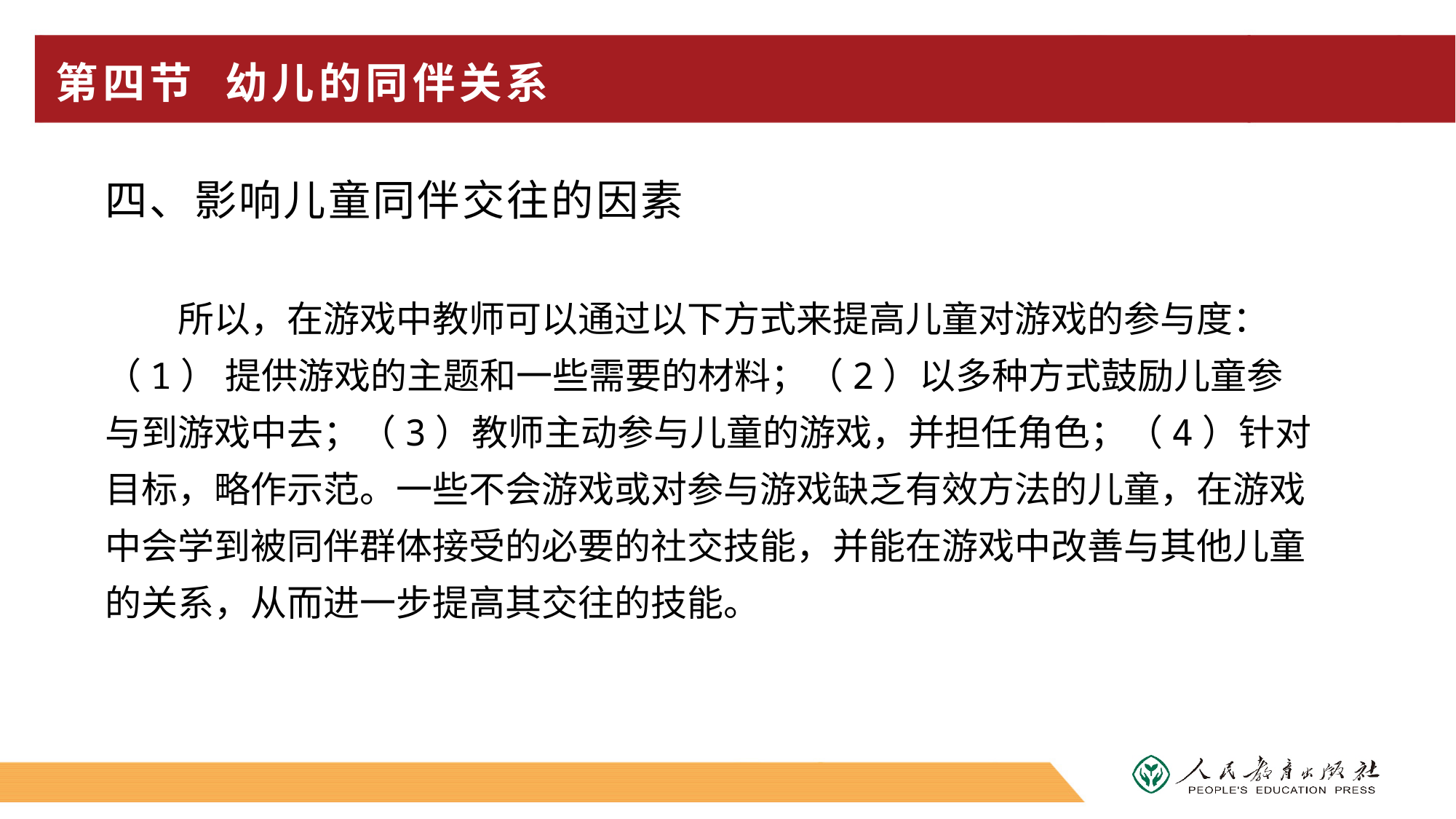

# 第四节  幼儿的同伴关系
四、影响儿童同伴交往的因素
所以，在游戏中教师可以通过以下方式来提高儿童对游戏的参与度：（1） 提供游戏的主题和一些需要的材料；（2）以多种方式鼓励儿童参与到游戏中去；（3）教师主动参与儿童的游戏，并担任角色；（4）针对目标，略作示范。一些不会游戏或对参与游戏缺乏有效方法的儿童，在游戏中会学到被同伴群体接受的必要的社交技能，并能在游戏中改善与其他儿童的关系，从而进一步提高其交往的技能。